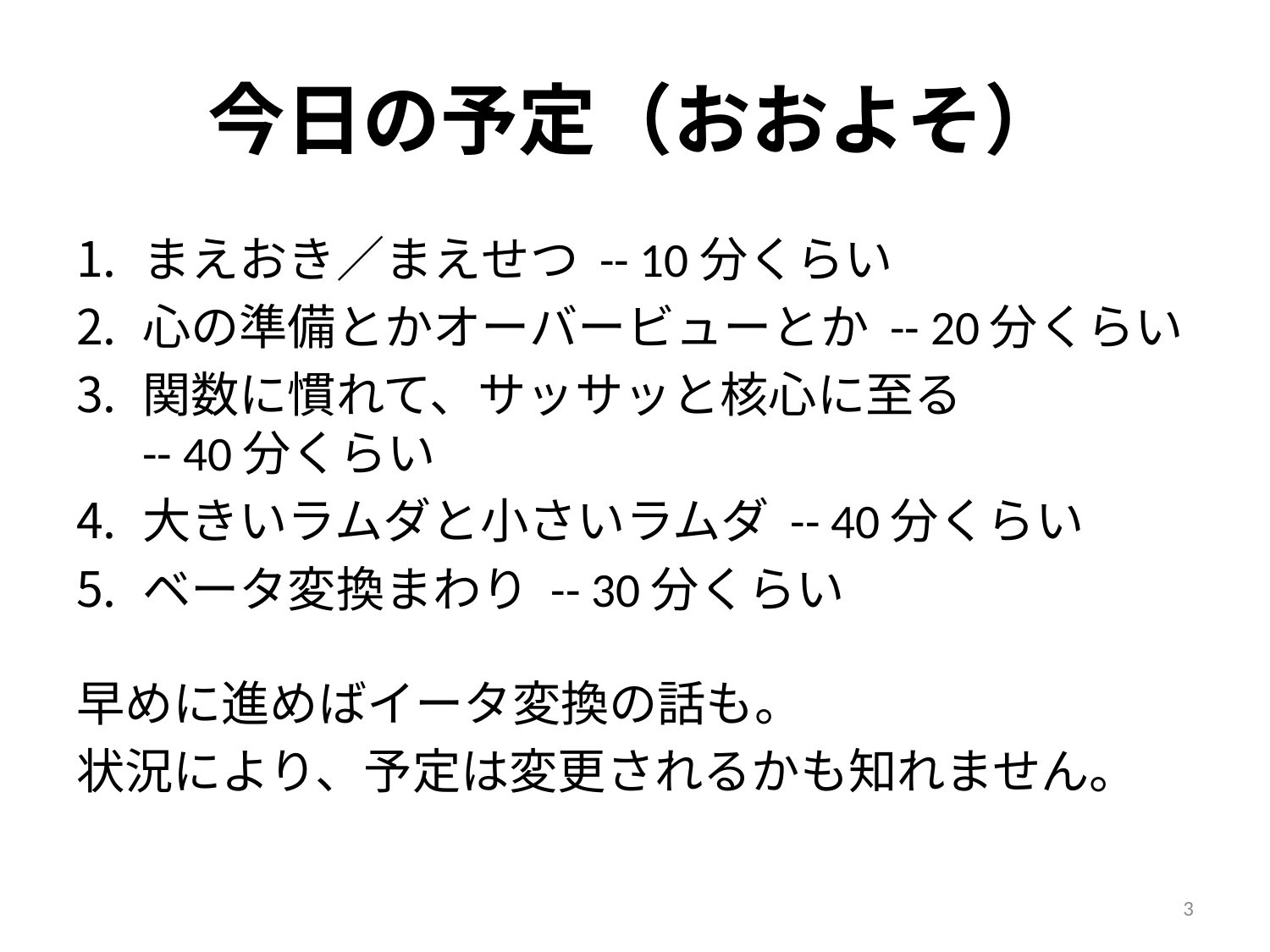

# 今日の予定（おおよそ）
まえおき／まえせつ -- 10分くらい
心の準備とかオーバービューとか -- 20分くらい
関数に慣れて、サッサッと核心に至る
-- 40分くらい
大きいラムダと小さいラムダ -- 40分くらい
ベータ変換まわり -- 30分くらい

早めに進めばイータ変換の話も。
状況により、予定は変更されるかも知れません。
3